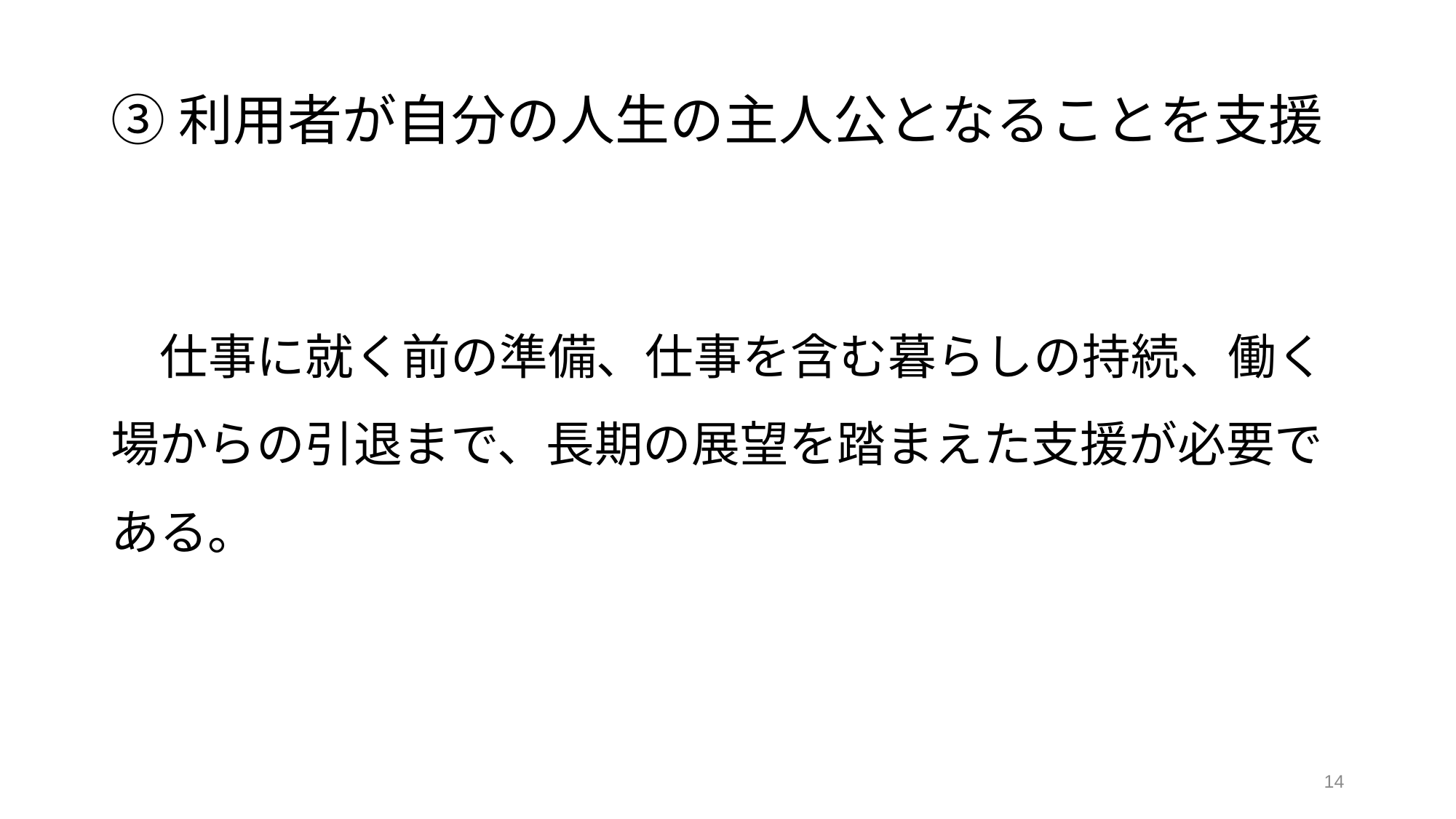

# ③利用者が自分の人生の主人公となることを支援

　仕事に就く前の準備、仕事を含む暮らしの持続、働く場からの引退まで、長期の展望を踏まえた支援が必要である。
14